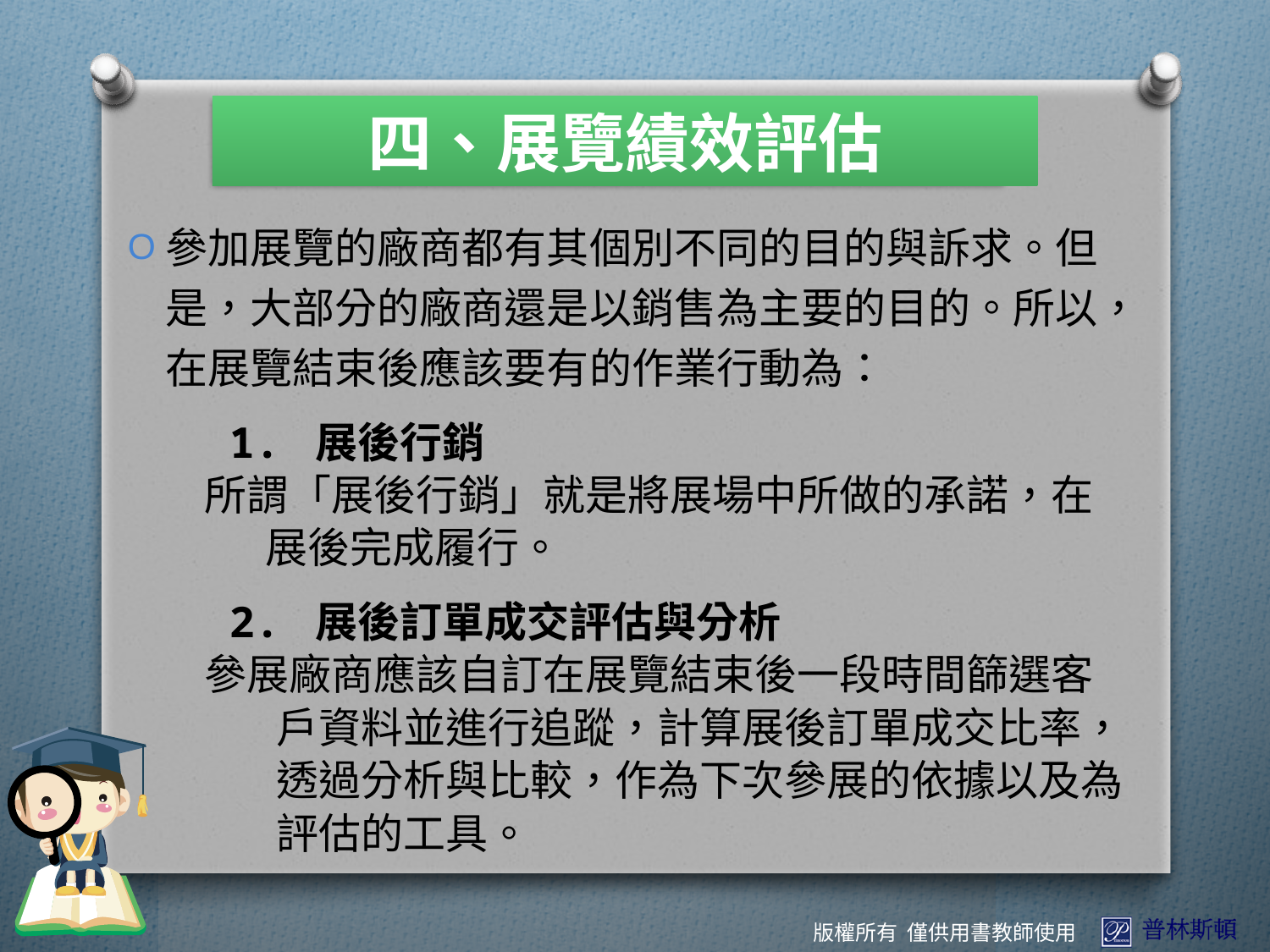

四、展覽績效評估
參加展覽的廠商都有其個別不同的目的與訴求。但是，大部分的廠商還是以銷售為主要的目的。所以，在展覽結束後應該要有的作業行動為：
    1. 展後行銷
       所謂「展後行銷」就是將展場中所做的承諾，在展後完成履行。
    2. 展後訂單成交評估與分析
       參展廠商應該自訂在展覽結束後一段時間篩選客戶資料並進行追蹤，計算展後訂單成交比率，透過分析與比較，作為下次參展的依據以及為評估的工具。